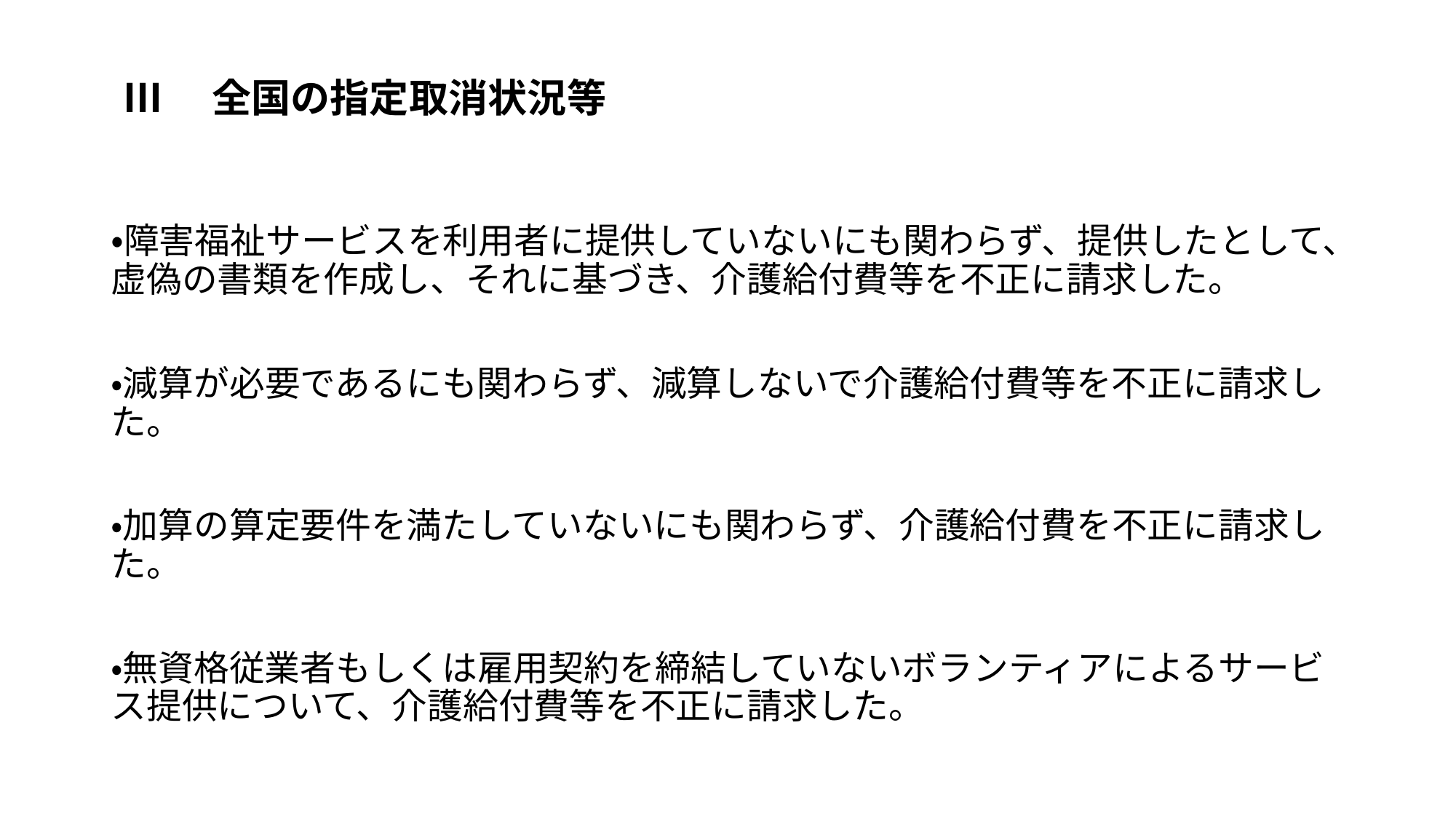

Ⅲ　全国の指定取消状況等
・障害福祉サービスを利用者に提供していないにも関わらず、提供したとして、虚偽の書類を作成し、それに基づき、介護給付費等を不正に請求した。

・減算が必要であるにも関わらず、減算しないで介護給付費等を不正に請求した。

・加算の算定要件を満たしていないにも関わらず、介護給付費を不正に請求した。

・無資格従業者もしくは雇用契約を締結していないボランティアによるサービス提供について、介護給付費等を不正に請求した。